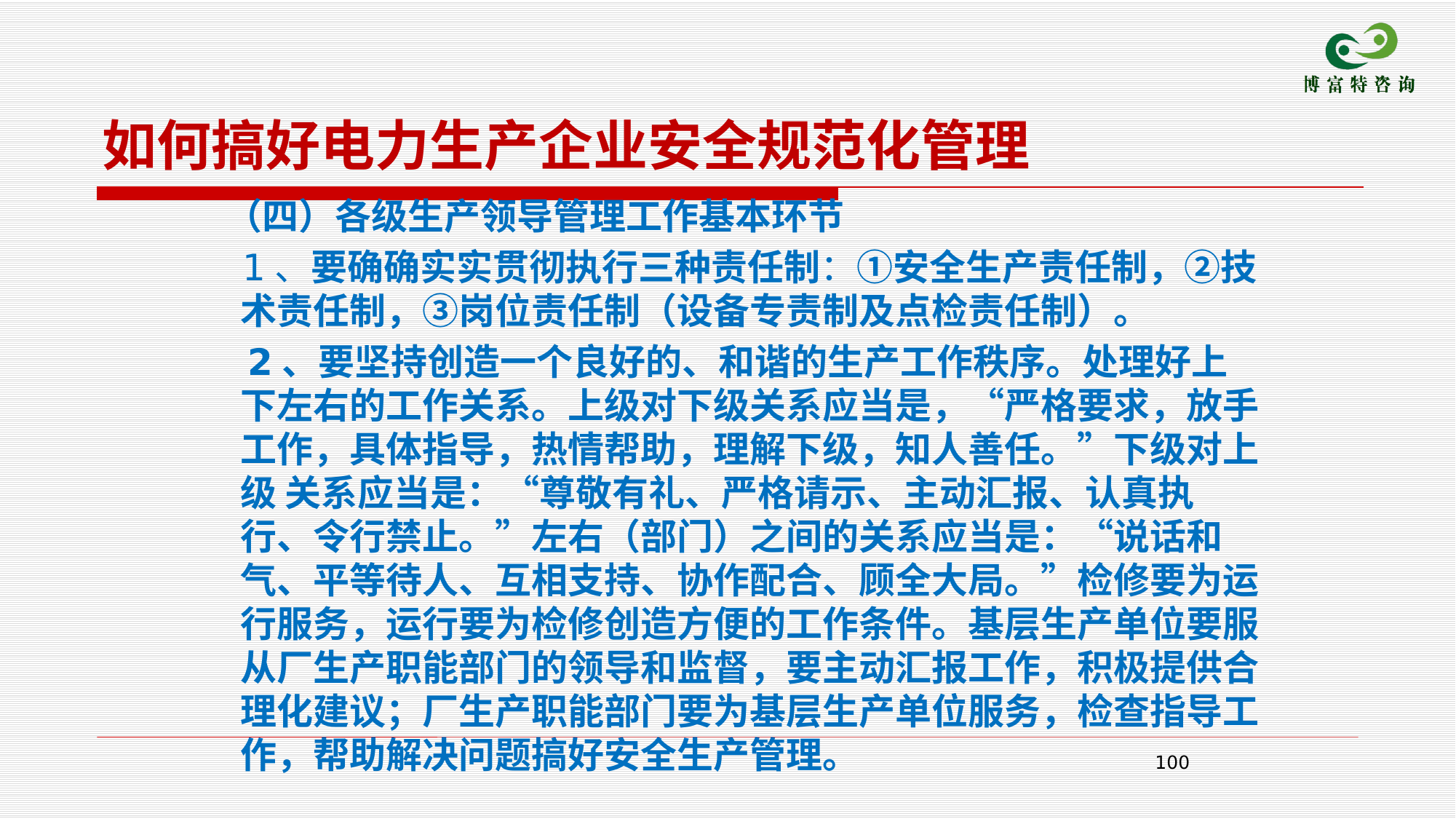

如何搞好电力生产企业安全规范化管理
    （四）各级生产领导管理工作基本环节
     1、要确确实实贯彻执行三种责任制：①安全生产责任制，②技术责任制，③岗位责任制（设备专责制及点检责任制）。
     2、要坚持创造一个良好的、和谐的生产工作秩序。处理好上下左右的工作关系。上级对下级关系应当是，“严格要求，放手工作，具体指导，热情帮助，理解下级，知人善任。”下级对上级 关系应当是：“尊敬有礼、严格请示、主动汇报、认真执行、令行禁止。”左右（部门）之间的关系应当是：“说话和气、平等待人、互相支持、协作配合、顾全大局。”检修要为运行服务，运行要为检修创造方便的工作条件。基层生产单位要服从厂生产职能部门的领导和监督，要主动汇报工作，积极提供合理化建议；厂生产职能部门要为基层生产单位服务，检查指导工作，帮助解决问题搞好安全生产管理。

100